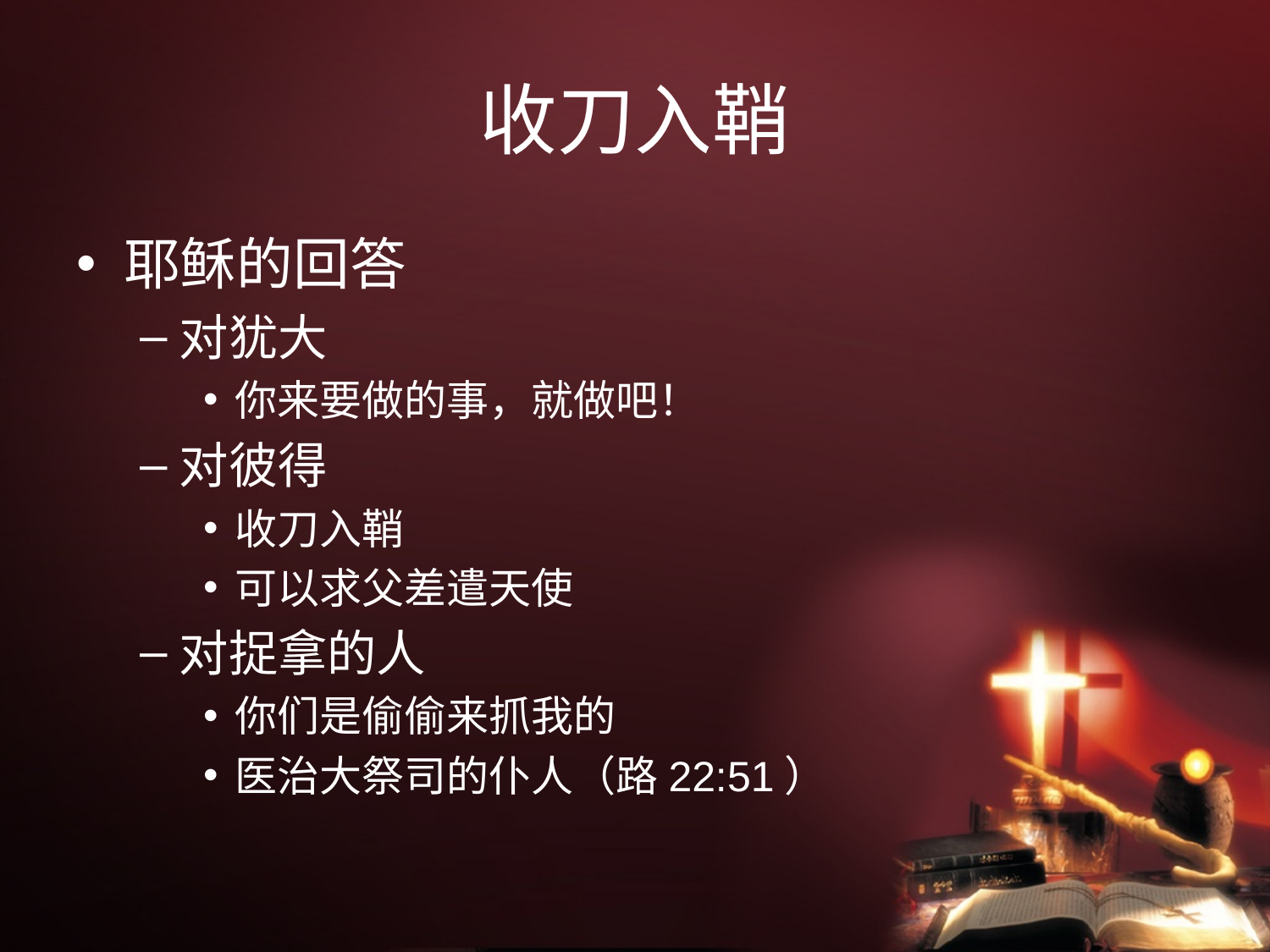

# 收刀入鞘
耶稣的回答
对犹大
你来要做的事，就做吧！
对彼得
收刀入鞘
可以求父差遣天使
对捉拿的人
你们是偷偷来抓我的
医治大祭司的仆人（路22:51）